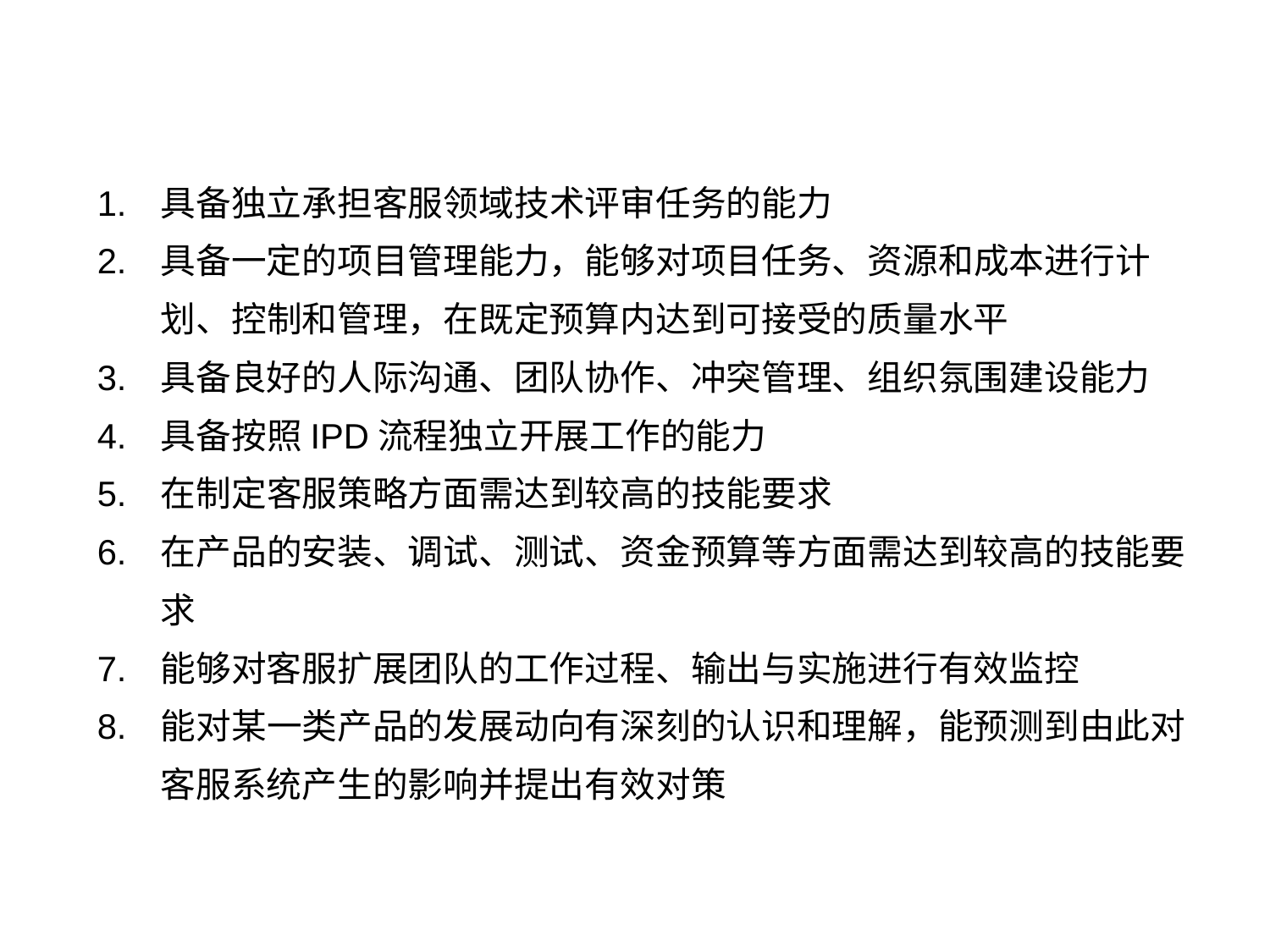

# 技术服务代表的技能要求

具备独立承担客服领域技术评审任务的能力
具备一定的项目管理能力，能够对项目任务、资源和成本进行计划、控制和管理，在既定预算内达到可接受的质量水平
具备良好的人际沟通、团队协作、冲突管理、组织氛围建设能力
具备按照IPD流程独立开展工作的能力
在制定客服策略方面需达到较高的技能要求
在产品的安装、调试、测试、资金预算等方面需达到较高的技能要求
能够对客服扩展团队的工作过程、输出与实施进行有效监控
能对某一类产品的发展动向有深刻的认识和理解，能预测到由此对客服系统产生的影响并提出有效对策